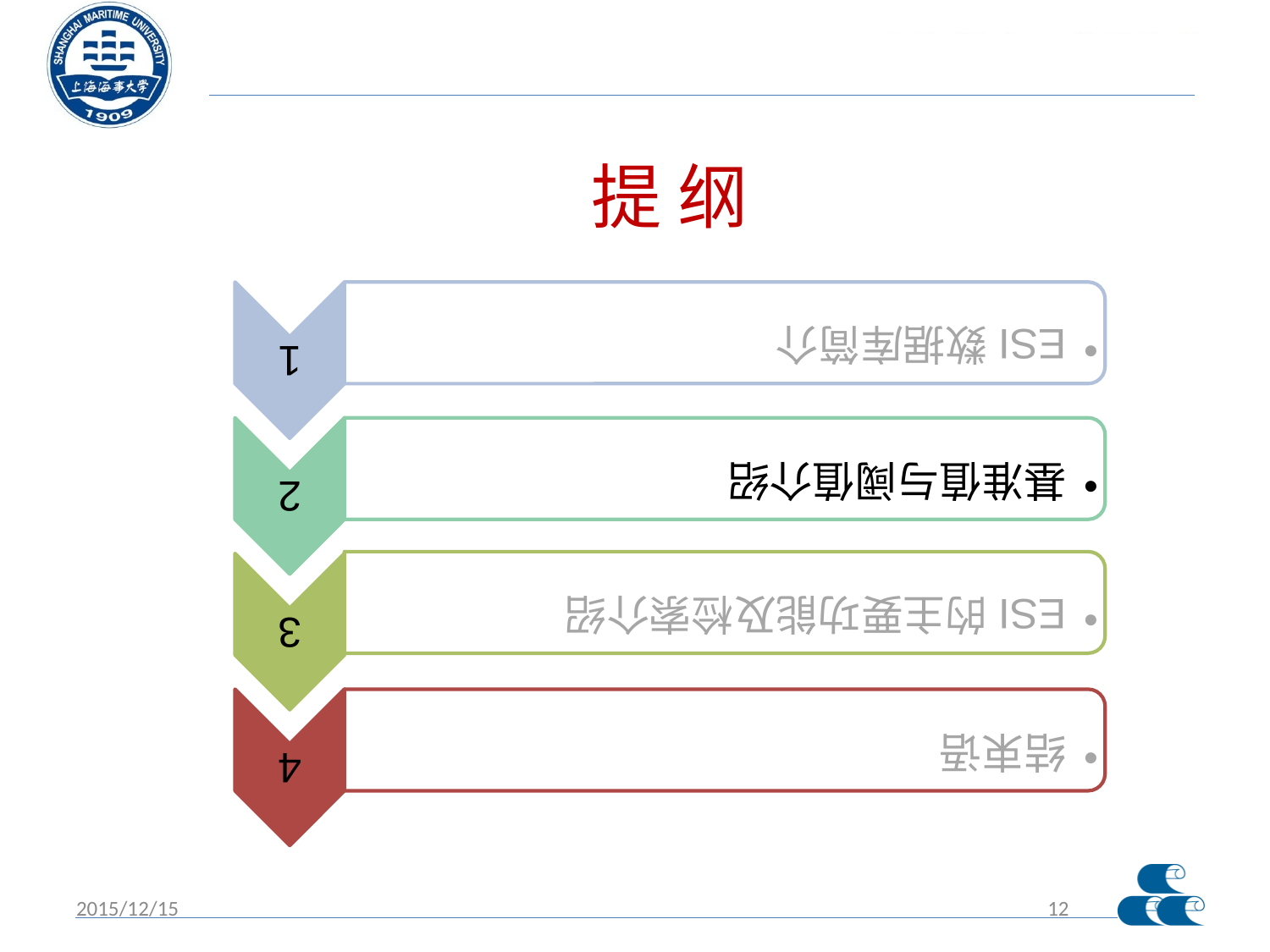

提 纲
1
ESI数据库简介
2
基准值与阈值介绍
3
ESI的主要功能及检索介绍
4
结束语
2015/12/15
12